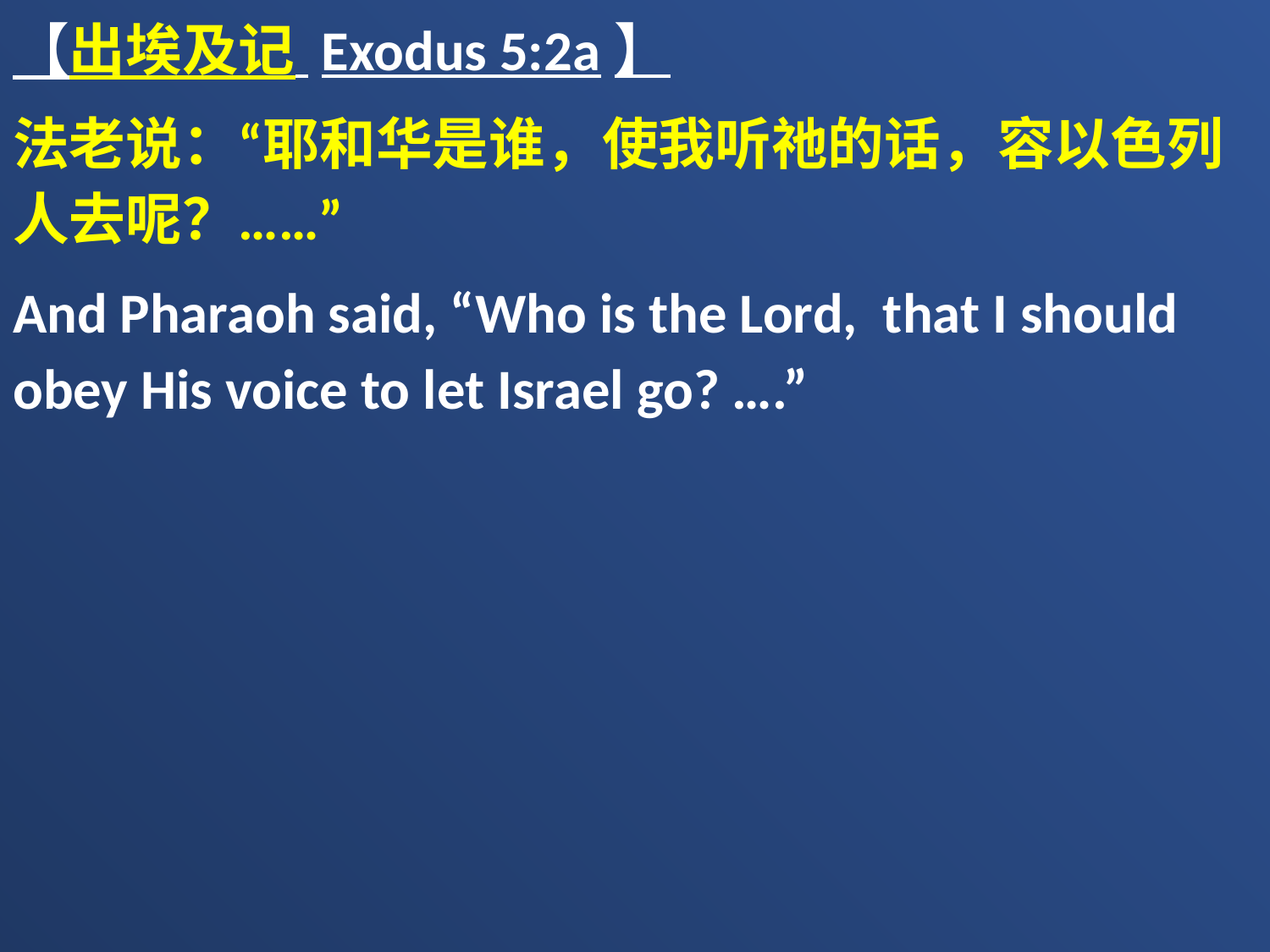

【出埃及记 Exodus 5:2a】
法老说：“耶和华是谁，使我听祂的话，容以色列人去呢？……”
And Pharaoh said, “Who is the Lord,  that I should obey His voice to let Israel go? ….”